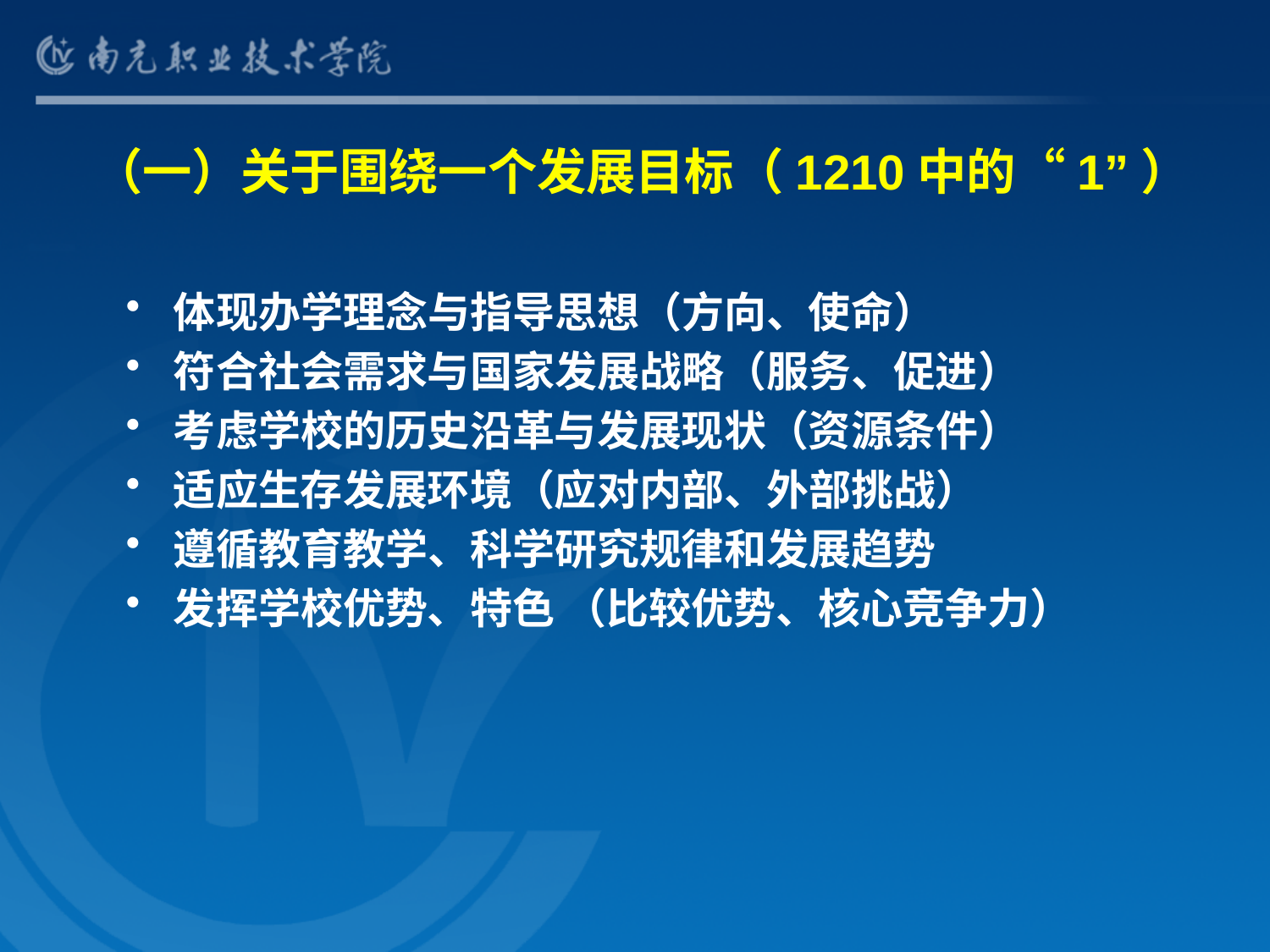

# （一）关于围绕一个发展目标（1210中的“1”）
体现办学理念与指导思想（方向、使命）
符合社会需求与国家发展战略（服务、促进）
考虑学校的历史沿革与发展现状（资源条件）
适应生存发展环境（应对内部、外部挑战）
遵循教育教学、科学研究规律和发展趋势
发挥学校优势、特色 （比较优势、核心竞争力）